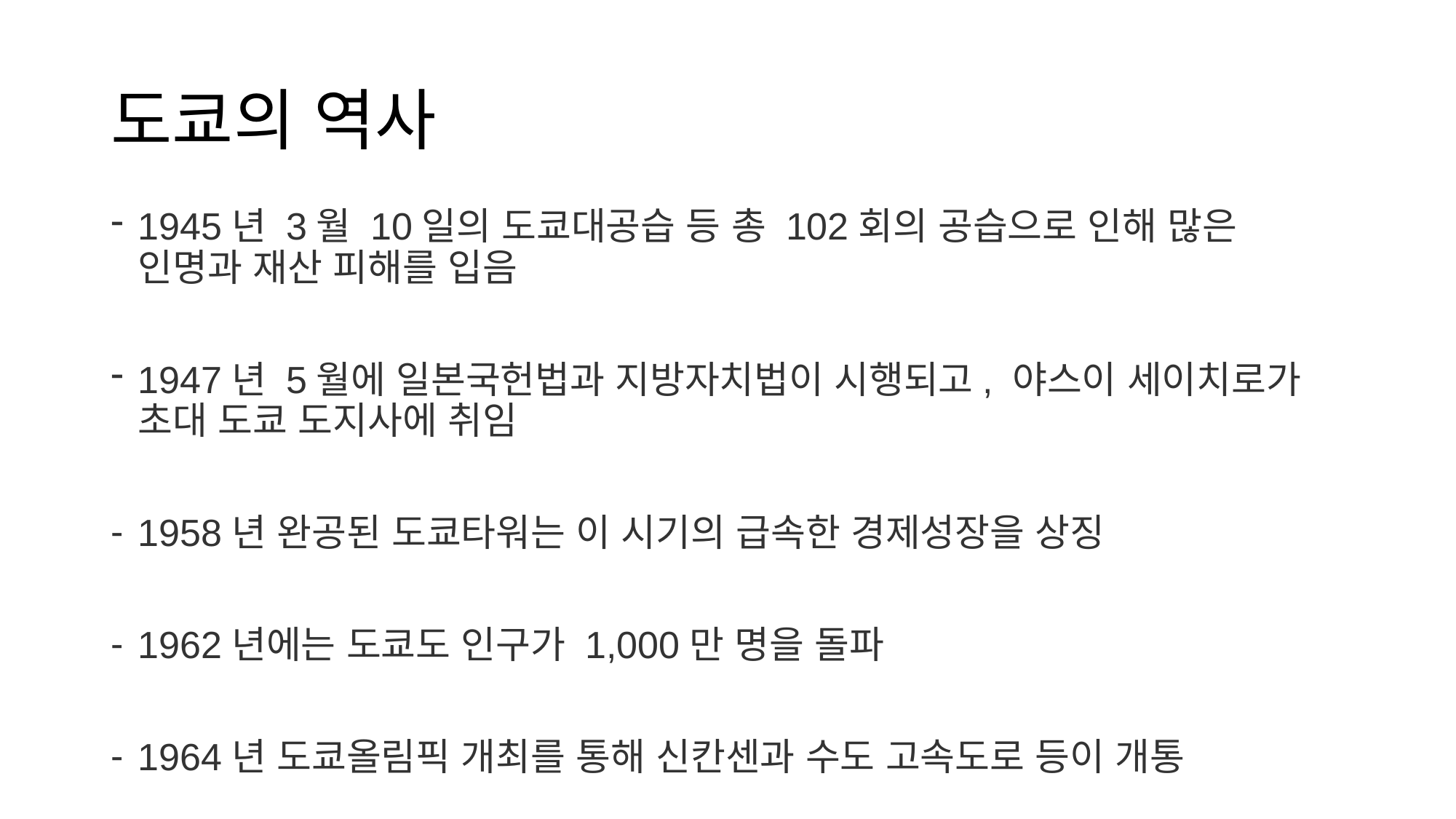

# 도쿄의 역사
1945년 3월 10일의 도쿄대공습 등 총 102회의 공습으로 인해 많은 인명과 재산 피해를 입음

1947년 5월에 일본국헌법과 지방자치법이 시행되고, 야스이 세이치로가 초대 도쿄 도지사에 취임

1958년 완공된 도쿄타워는 이 시기의 급속한 경제성장을 상징

1962년에는 도쿄도 인구가 1,000만 명을 돌파

1964년 도쿄올림픽 개최를 통해 신칸센과 수도 고속도로 등이 개통